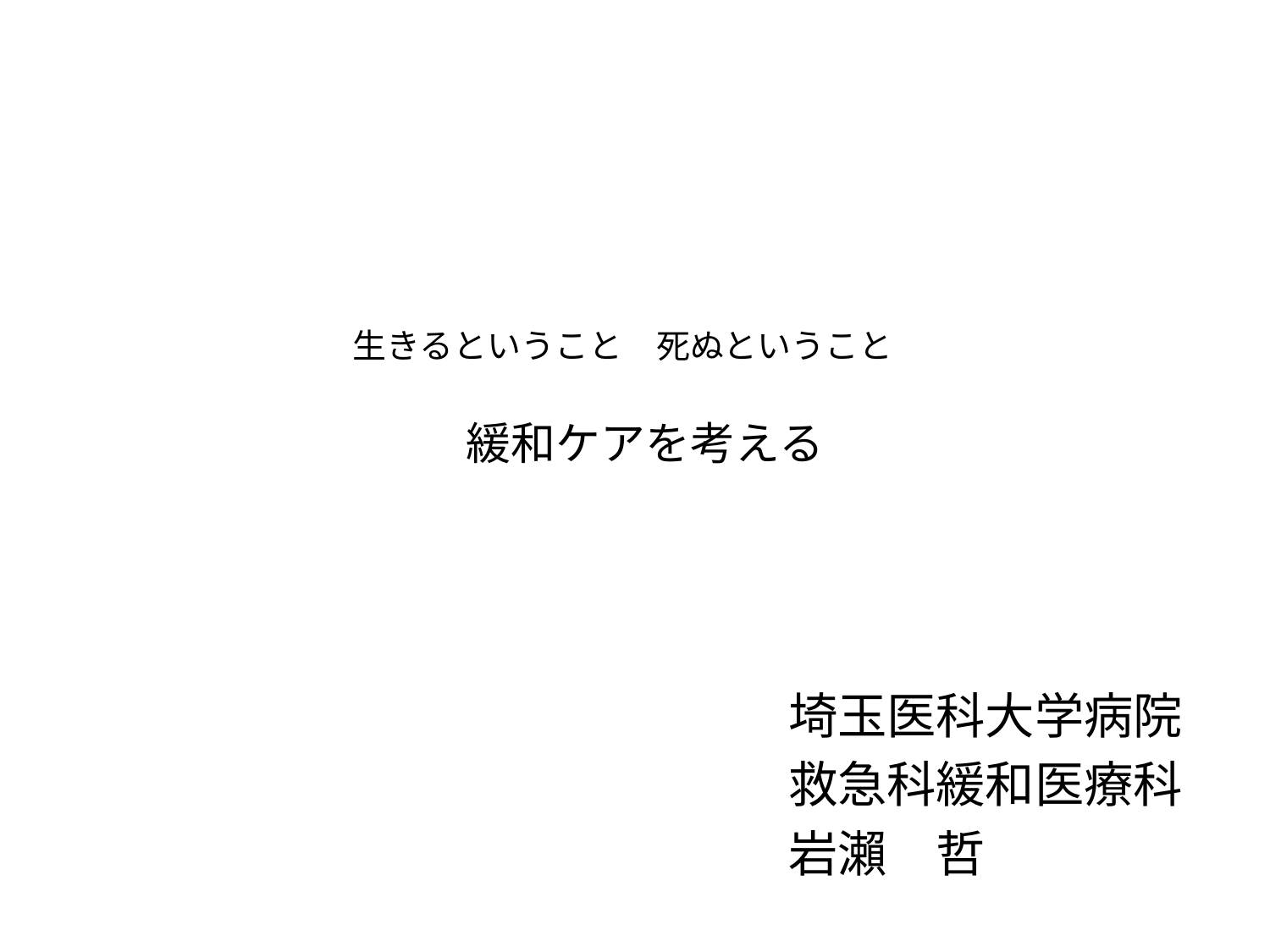

# 生きるということ　死ぬということ 　緩和ケアを考える
埼玉医科大学病院
救急科緩和医療科
岩瀨　哲